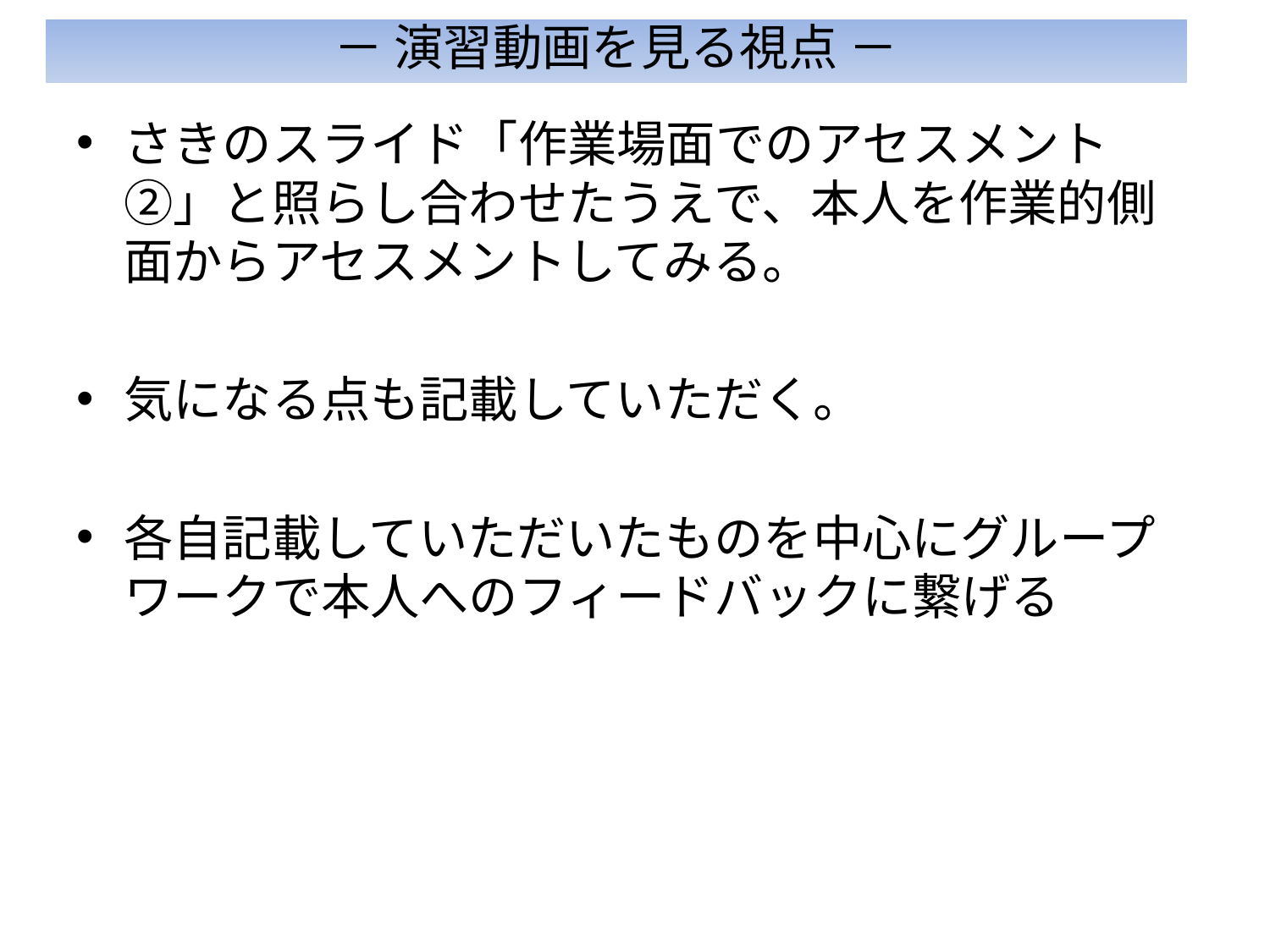

－ 演習動画を見る視点 －
さきのスライド「作業場面でのアセスメント②」と照らし合わせたうえで、本人を作業的側面からアセスメントしてみる。

気になる点も記載していただく。

各自記載していただいたものを中心にグループワークで本人へのフィードバックに繋げる